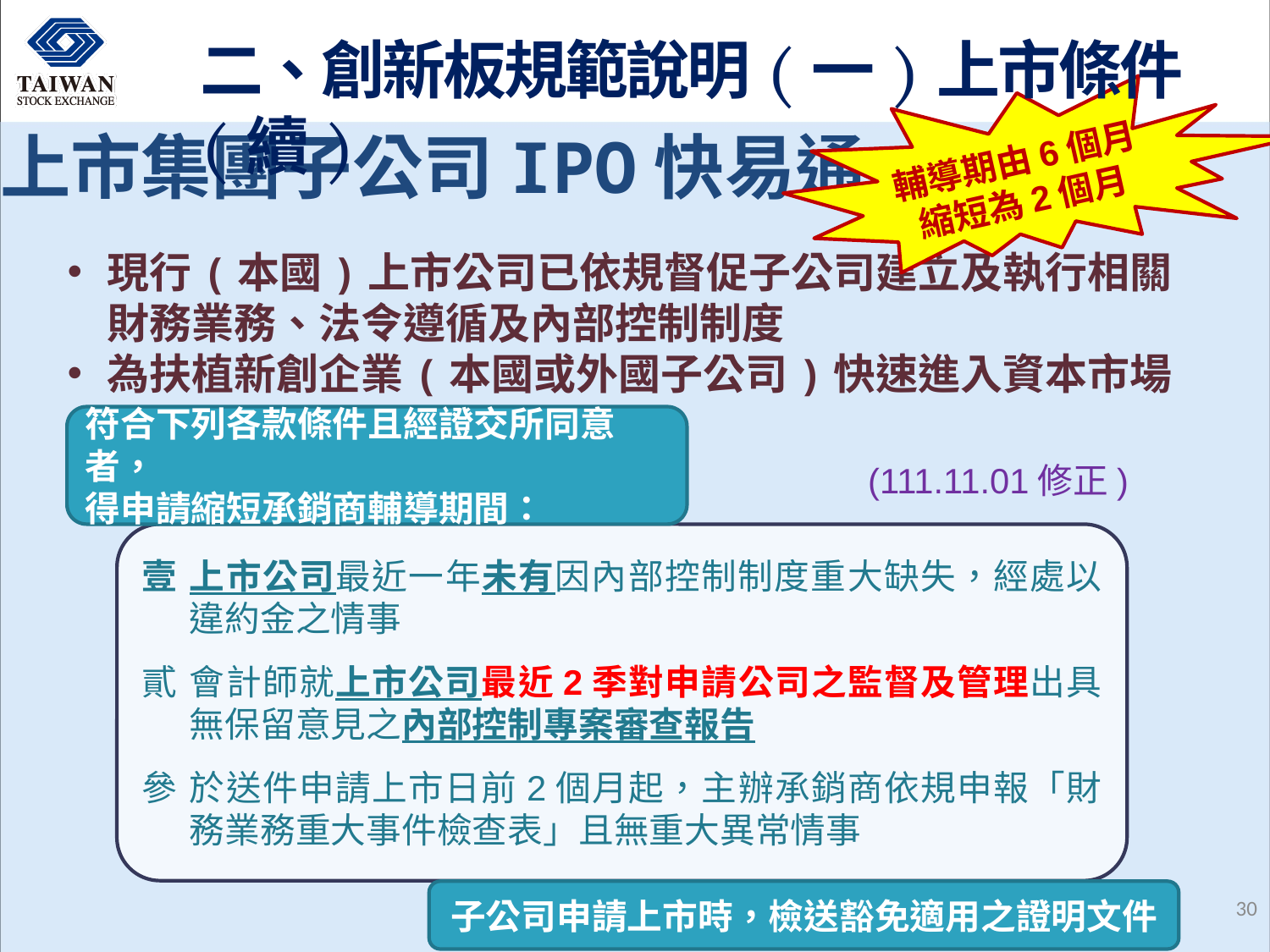

二、創新板規範說明(一)上市條件(續)

輔導期由6個月
縮短為2個月
# 上市集團子公司IPO快易通
現行(本國)上市公司已依規督促子公司建立及執行相關財務業務、法令遵循及內部控制制度
為扶植新創企業(本國或外國子公司)快速進入資本市場
符合下列各款條件且經證交所同意者，
得申請縮短承銷商輔導期間：
上市公司最近一年未有因內部控制制度重大缺失，經處以違約金之情事
會計師就上市公司最近2季對申請公司之監督及管理出具無保留意見之內部控制專案審查報告
於送件申請上市日前2個月起，主辦承銷商依規申報「財務業務重大事件檢查表」且無重大異常情事
子公司申請上市時，檢送豁免適用之證明文件
(111.11.01修正)
30